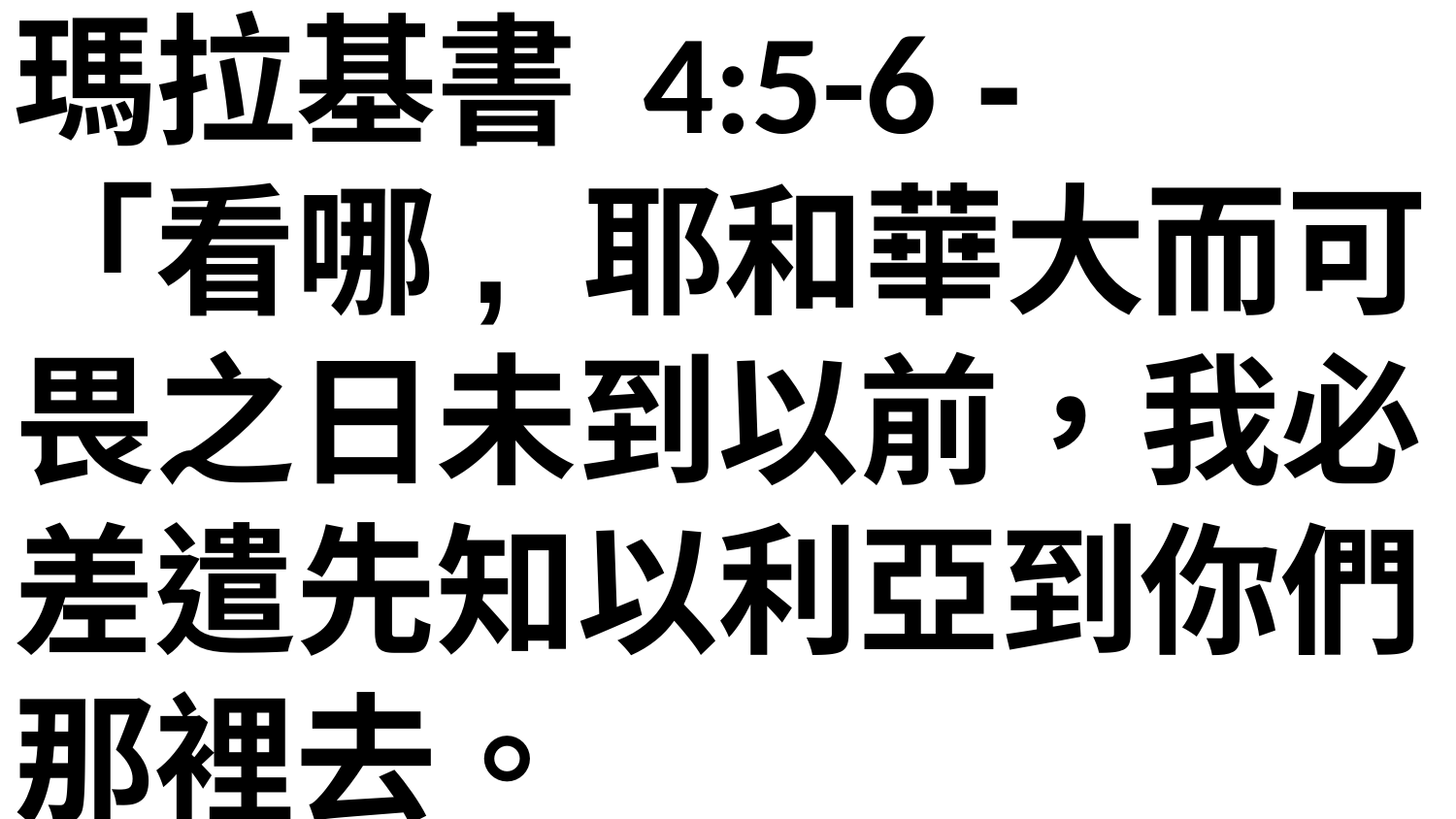

瑪拉基書 4:5-6 -
「看哪, 耶和華大而可畏之日未到以前，我必差遣先知以利亞到你們那裡去。

他必使父親的心轉向兒女, 兒女的心轉向父親, 免得我來咒詛遍地。」